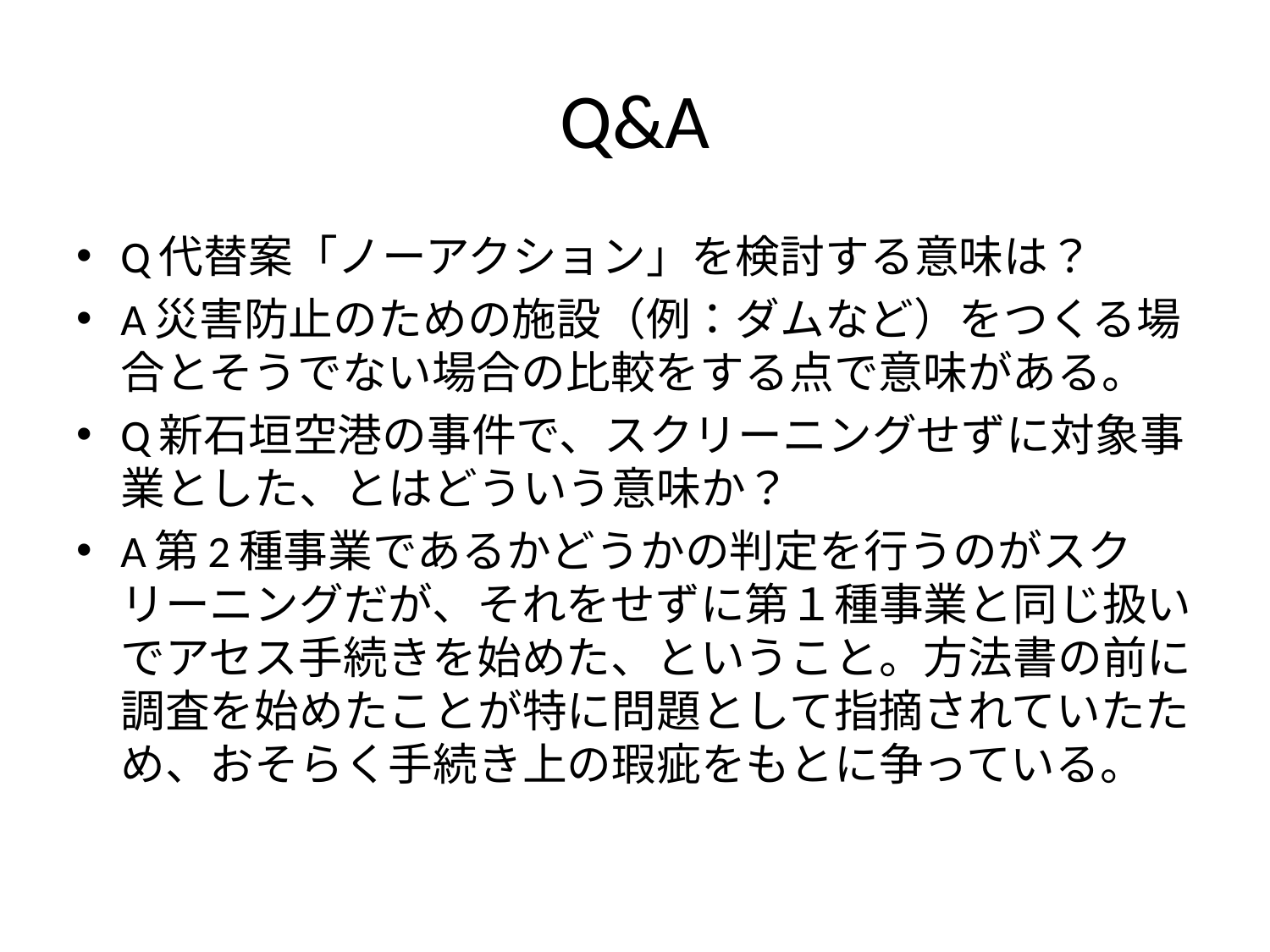

# Q&A
Q代替案「ノーアクション」を検討する意味は？
A災害防止のための施設（例：ダムなど）をつくる場合とそうでない場合の比較をする点で意味がある。
Q新石垣空港の事件で、スクリーニングせずに対象事業とした、とはどういう意味か？
A第2種事業であるかどうかの判定を行うのがスクリーニングだが、それをせずに第１種事業と同じ扱いでアセス手続きを始めた、ということ。方法書の前に調査を始めたことが特に問題として指摘されていたため、おそらく手続き上の瑕疵をもとに争っている。